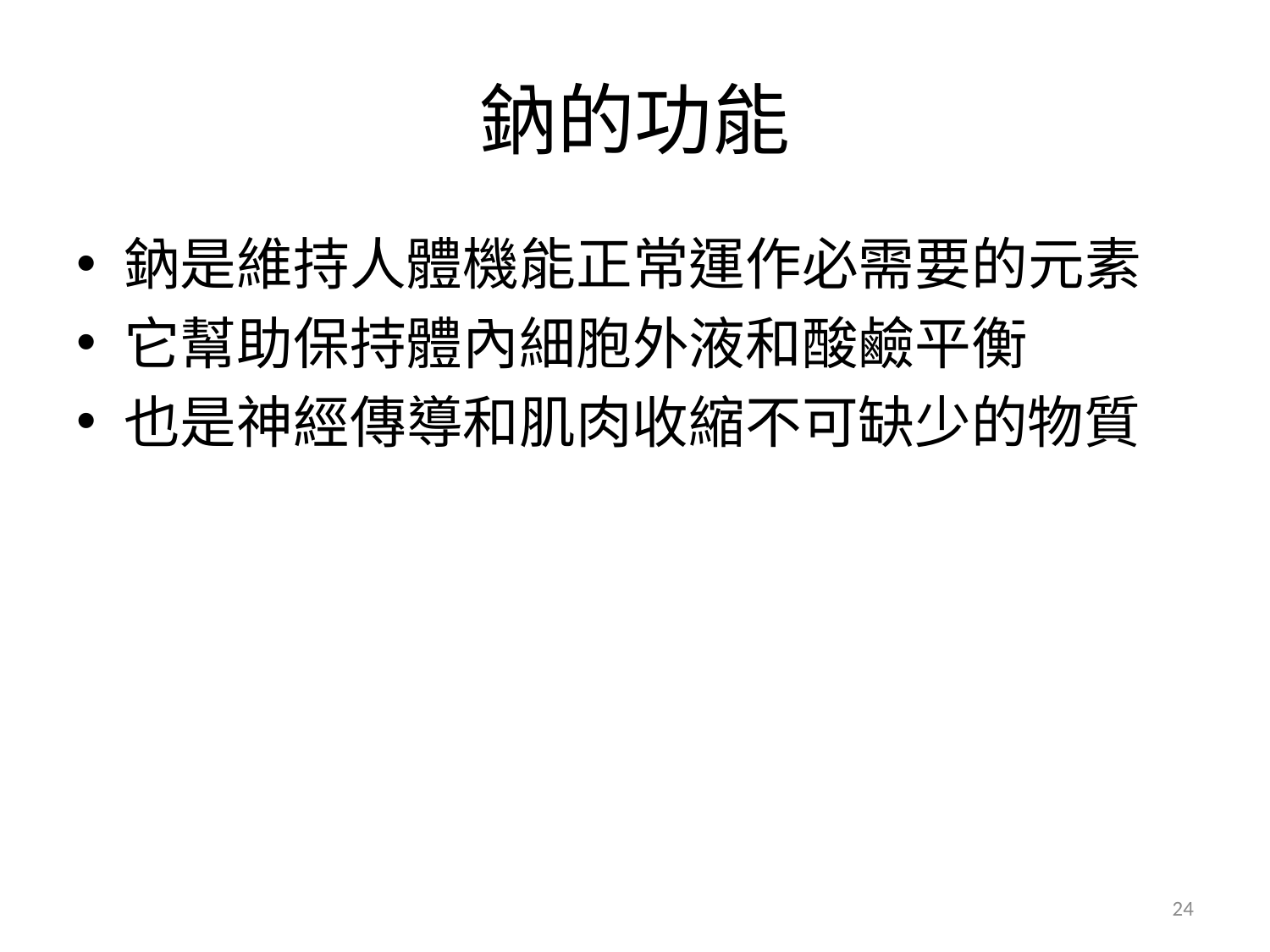

# 鈉的功能
鈉是維持人體機能正常運作必需要的元素
它幫助保持體內細胞外液和酸鹼平衡
也是神經傳導和肌肉收縮不可缺少的物質
24